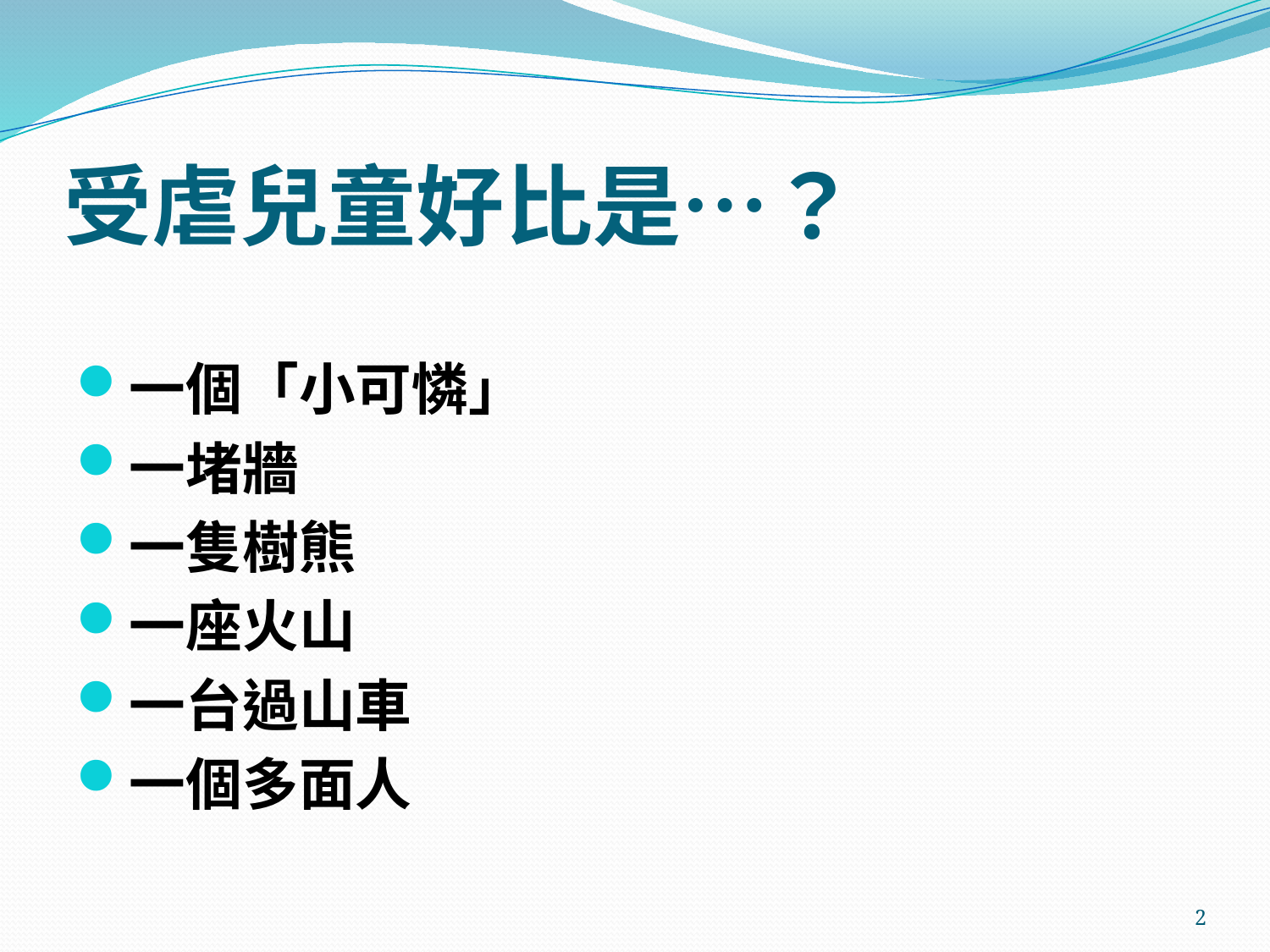

# 受虐兒童好比是…？

一個「小可憐」
一堵牆
一隻樹熊
一座火山
一台過山車
一個多面人

2